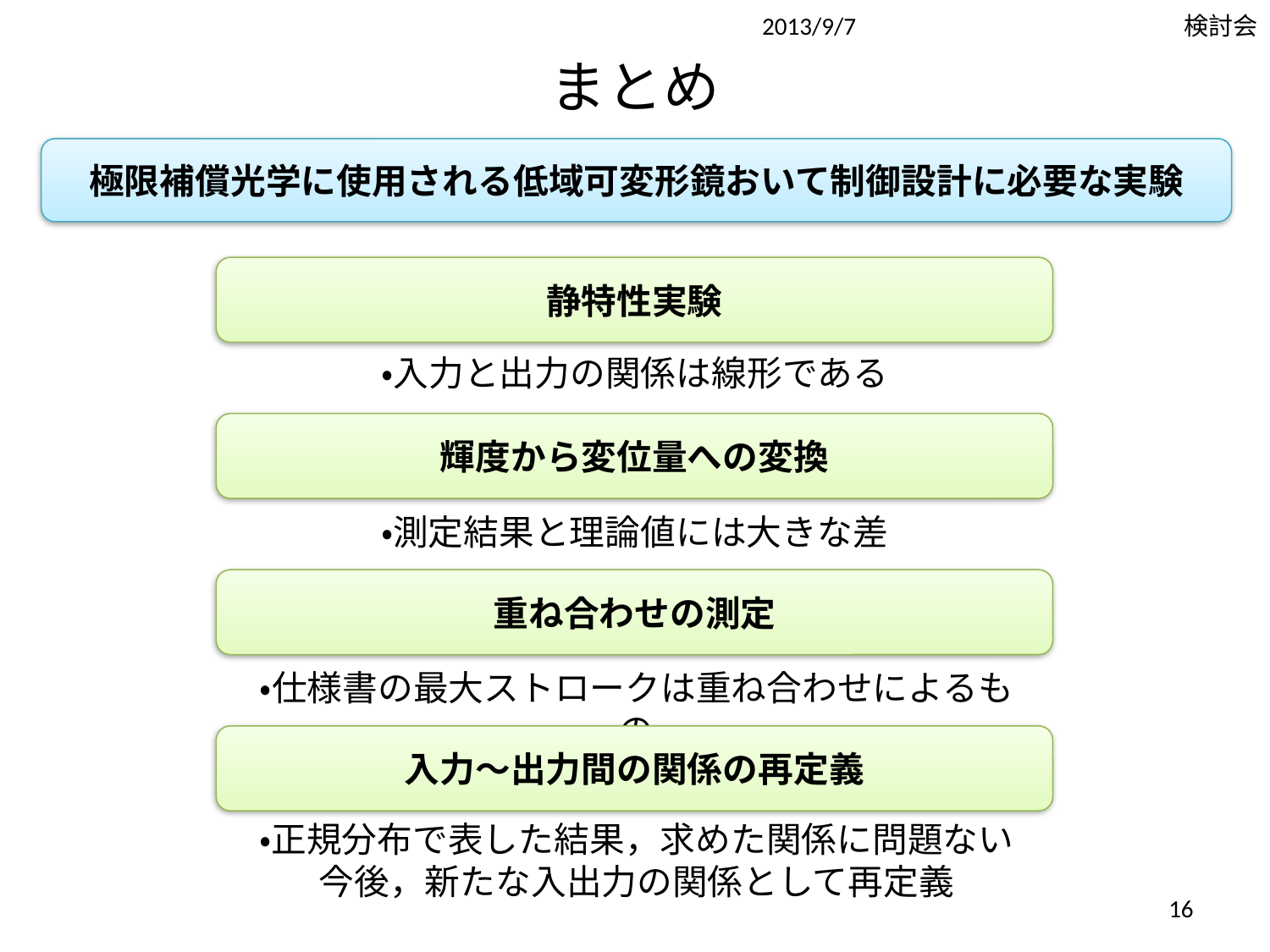

検討会
2013/9/7
# まとめ
極限補償光学に使用される低域可変形鏡おいて制御設計に必要な実験
静特性実験
・入力と出力の関係は線形である
輝度から変位量への変換
・測定結果と理論値には大きな差
重ね合わせの測定
・仕様書の最大ストロークは重ね合わせによるもの
入力～出力間の関係の再定義
・正規分布で表した結果，求めた関係に問題ない
今後，新たな入出力の関係として再定義
16